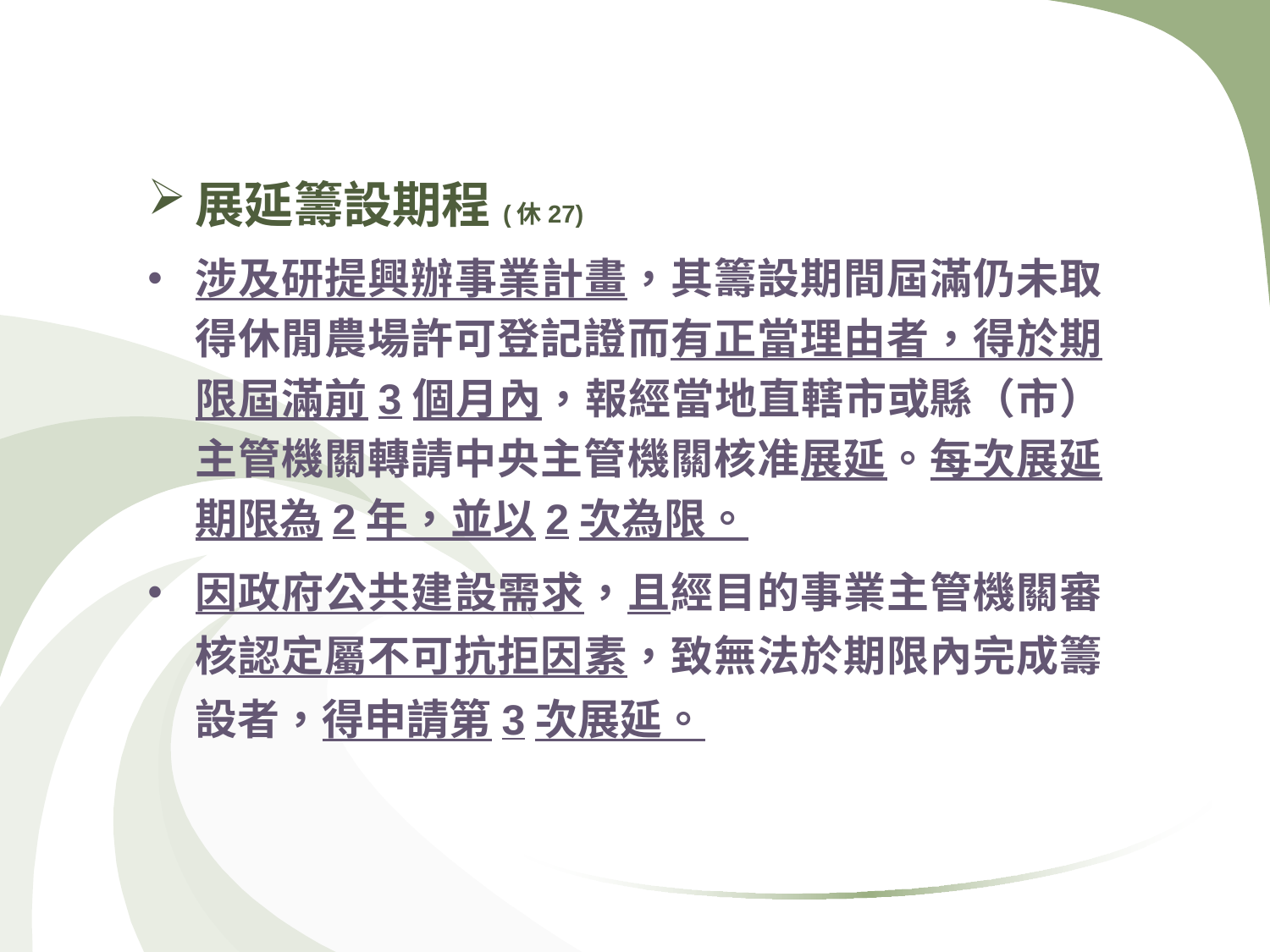

展延籌設期程(休27)
涉及研提興辦事業計畫，其籌設期間屆滿仍未取得休閒農場許可登記證而有正當理由者，得於期限屆滿前3個月內，報經當地直轄市或縣（市）主管機關轉請中央主管機關核准展延。每次展延期限為2年，並以2次為限。
因政府公共建設需求，且經目的事業主管機關審核認定屬不可抗拒因素，致無法於期限內完成籌設者，得申請第3次展延。